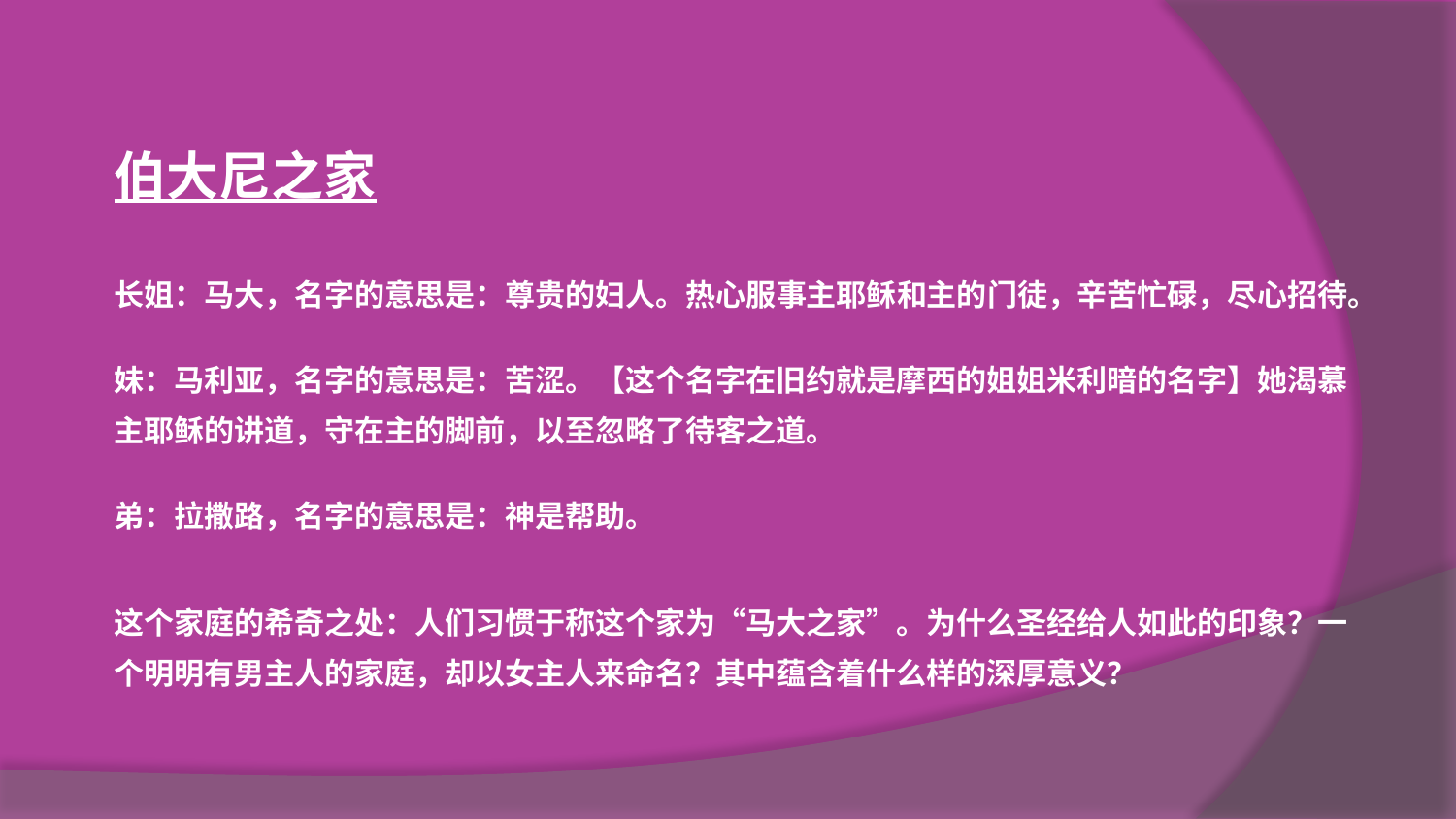

伯大尼之家

长姐：马大，名字的意思是：尊贵的妇人。热心服事主耶稣和主的门徒，辛苦忙碌，尽心招待。

妹：马利亚，名字的意思是：苦涩。【这个名字在旧约就是摩西的姐姐米利暗的名字】她渴慕主耶稣的讲道，守在主的脚前，以至忽略了待客之道。

弟：拉撒路，名字的意思是：神是帮助。

这个家庭的希奇之处：人们习惯于称这个家为“马大之家”。为什么圣经给人如此的印象？一个明明有男主人的家庭，却以女主人来命名？其中蕴含着什么样的深厚意义？